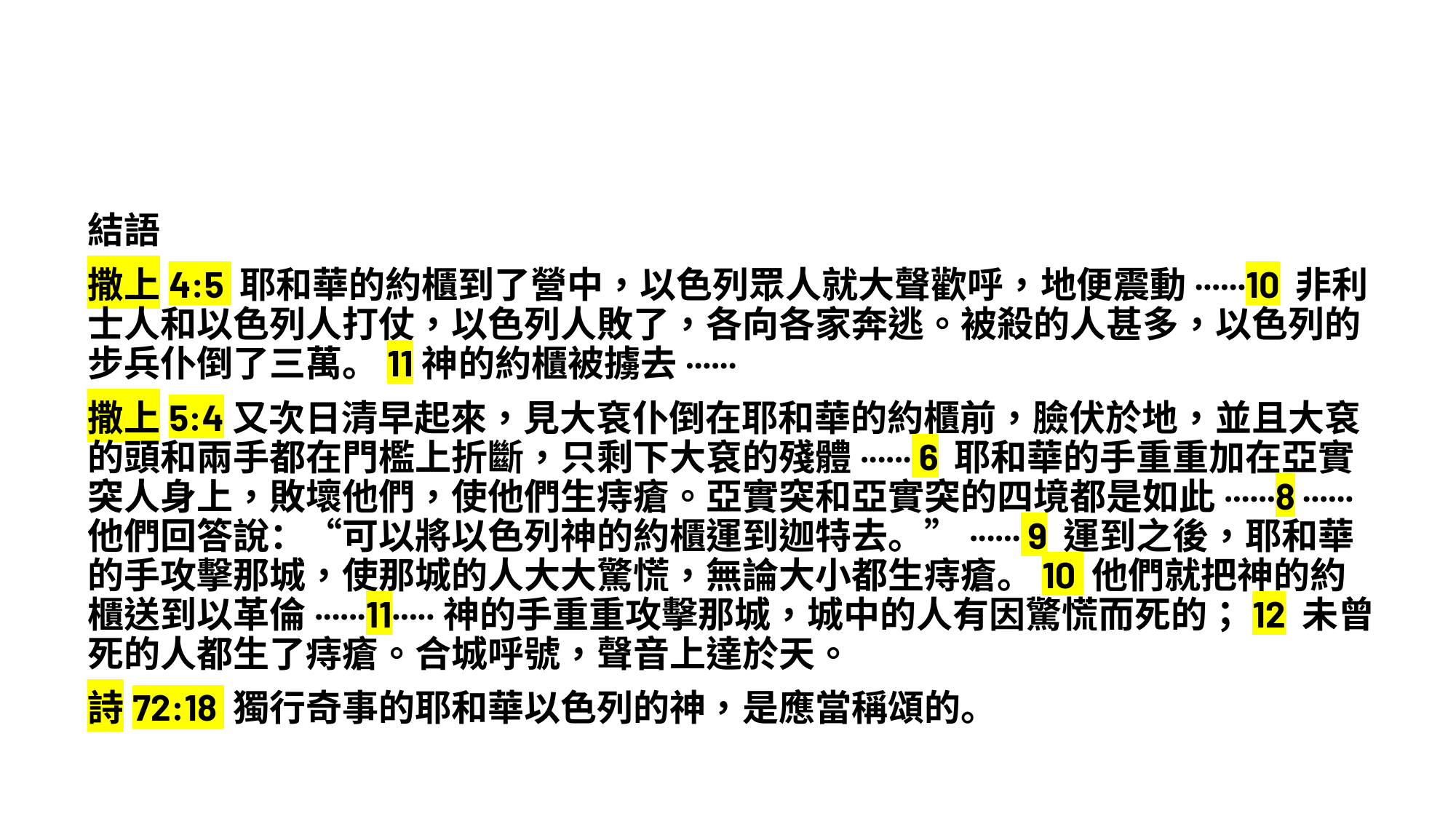

結語
撒上4:5 耶和華的約櫃到了營中，以色列眾人就大聲歡呼，地便震動······10 非利士人和以色列人打仗，以色列人敗了，各向各家奔逃。被殺的人甚多，以色列的步兵仆倒了三萬。11神的約櫃被擄去······
撒上5:4又次日清早起來，見大袞仆倒在耶和華的約櫃前，臉伏於地，並且大袞的頭和兩手都在門檻上折斷，只剩下大袞的殘體······ 6 耶和華的手重重加在亞實突人身上，敗壞他們，使他們生痔瘡。亞實突和亞實突的四境都是如此······8 ······他們回答說：“可以將以色列神的約櫃運到迦特去。”······ 9 運到之後，耶和華的手攻擊那城，使那城的人大大驚慌，無論大小都生痔瘡。10 他們就把神的約櫃送到以革倫······11·····神的手重重攻擊那城，城中的人有因驚慌而死的；12 未曾死的人都生了痔瘡。合城呼號，聲音上達於天。
詩72:18 獨行奇事的耶和華以色列的神，是應當稱頌的。